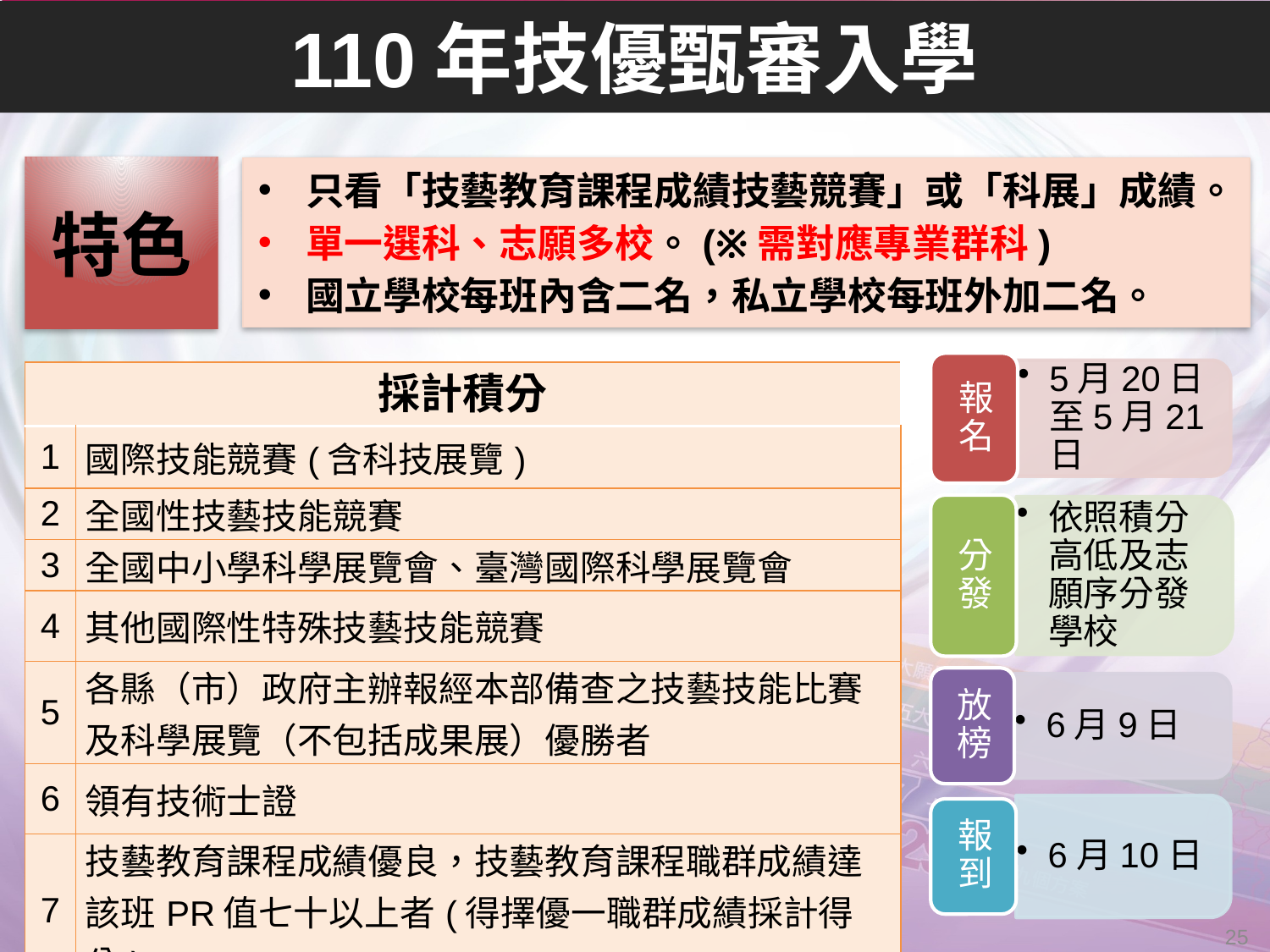

110年技優甄審入學

特色

只看「技藝教育課程成績技藝競賽」或「科展」成績。
單一選科、志願多校。(※需對應專業群科)
國立學校每班內含二名，私立學校每班外加二名。
5月20日至5月21日
報名
依照積分高低及志願序分發學校
分發
6月9日
放榜
6月10日
報
到
| 採計積分 |  |
| --- | --- |
| 1 | 國際技能競賽(含科技展覽) |
| 2 | 全國性技藝技能競賽 |
| 3 | 全國中小學科學展覽會、臺灣國際科學展覽會 |
| 4 | 其他國際性特殊技藝技能競賽 |
| 5 | 各縣（市）政府主辦報經本部備查之技藝技能比賽及科學展覽（不包括成果展）優勝者 |
| 6 | 領有技術士證 |
| 7 | 技藝教育課程成績優良，技藝教育課程職群成績達該班PR值七十以上者(得擇優一職群成績採計得分) |
25